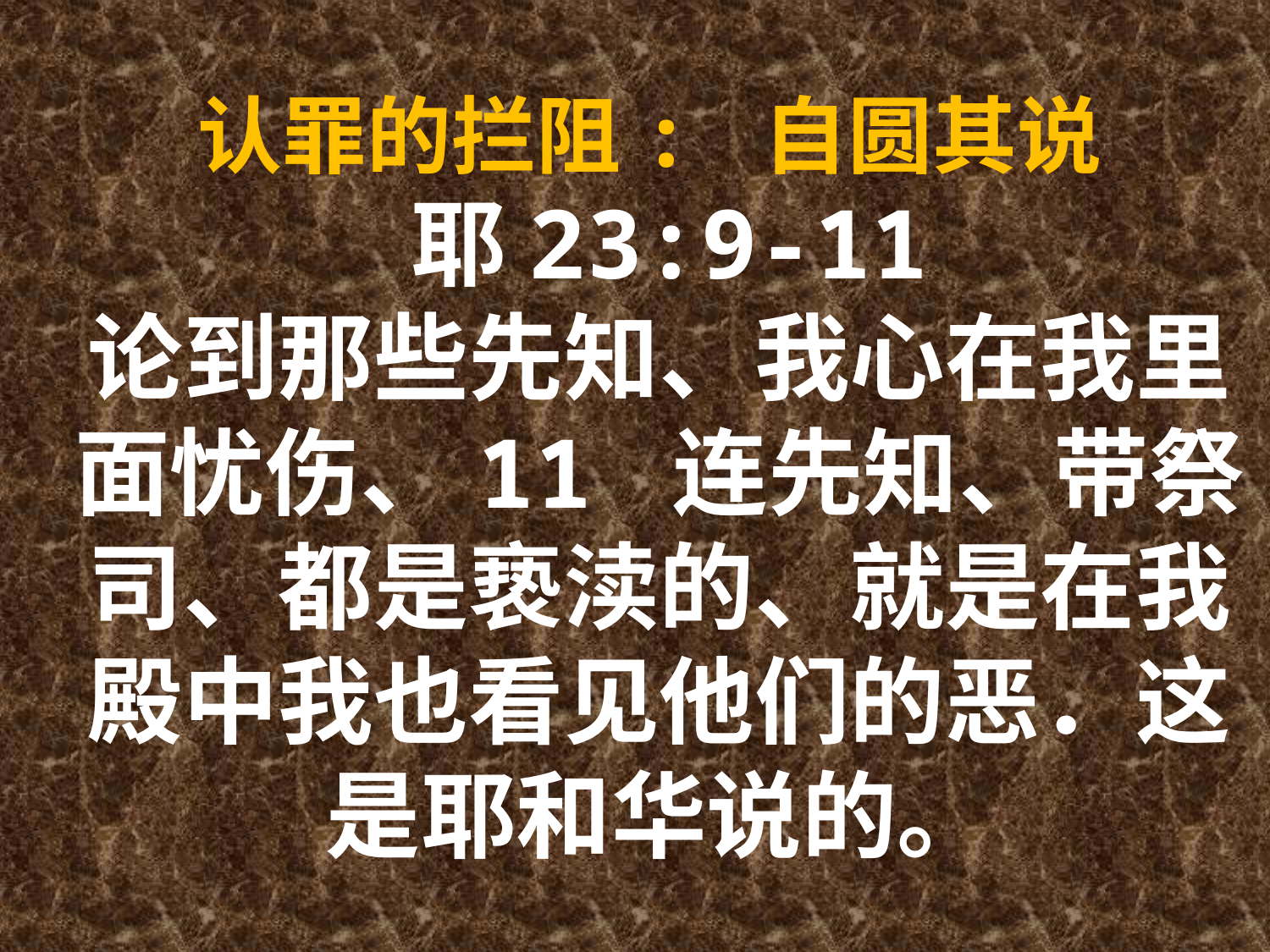

# 认罪的拦阻: 自圆其说 耶23:9-11 论到那些先知、我心在我里面忧伤、11 连先知、带祭司、都是亵渎的、就是在我殿中我也看见他们的恶．这是耶和华说的。